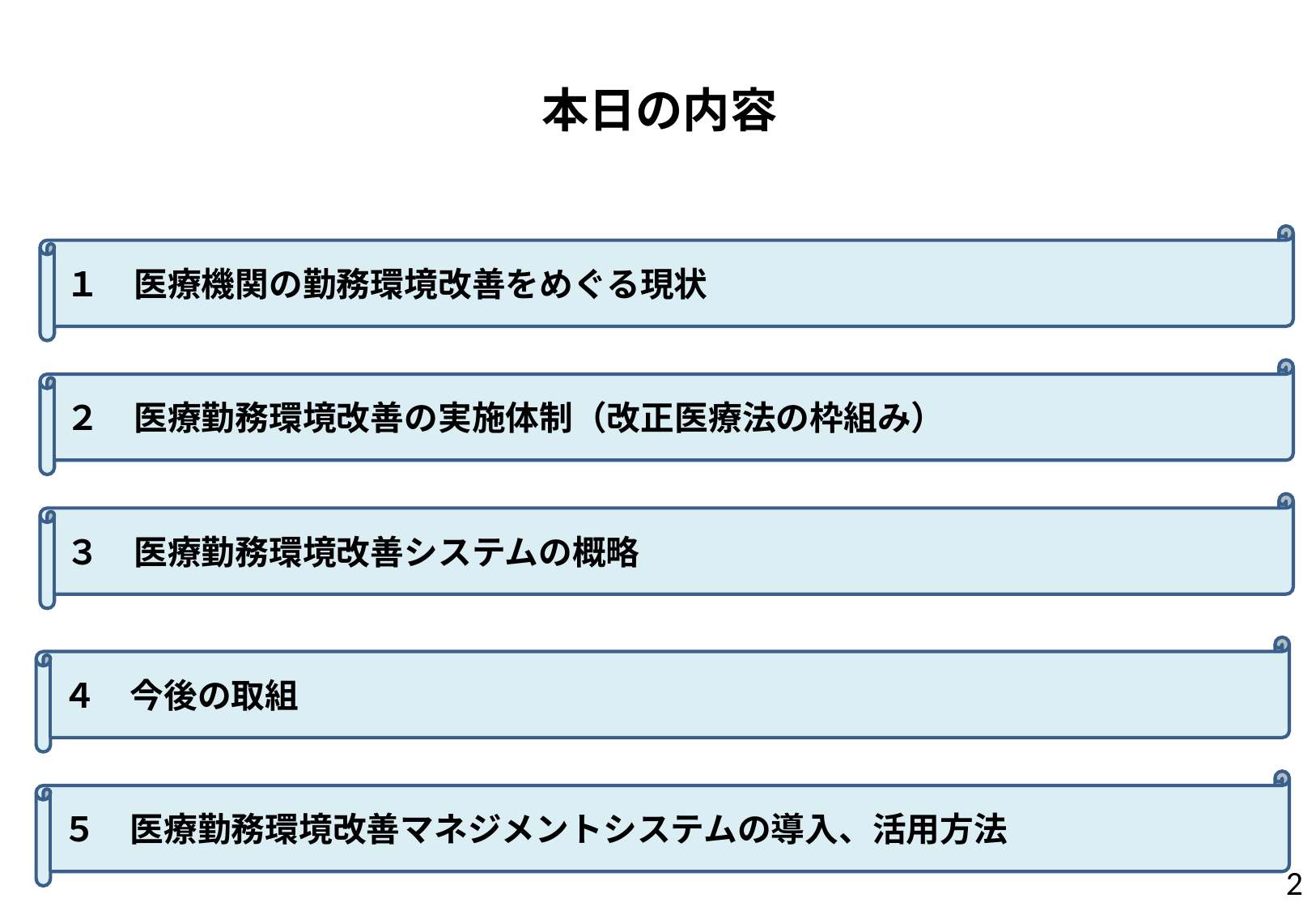

本日の内容
１　医療機関の勤務環境改善をめぐる現状
２　医療勤務環境改善の実施体制（改正医療法の枠組み）
３　医療勤務環境改善システムの概略
４　今後の取組
５　医療勤務環境改善マネジメントシステムの導入、活用方法
2